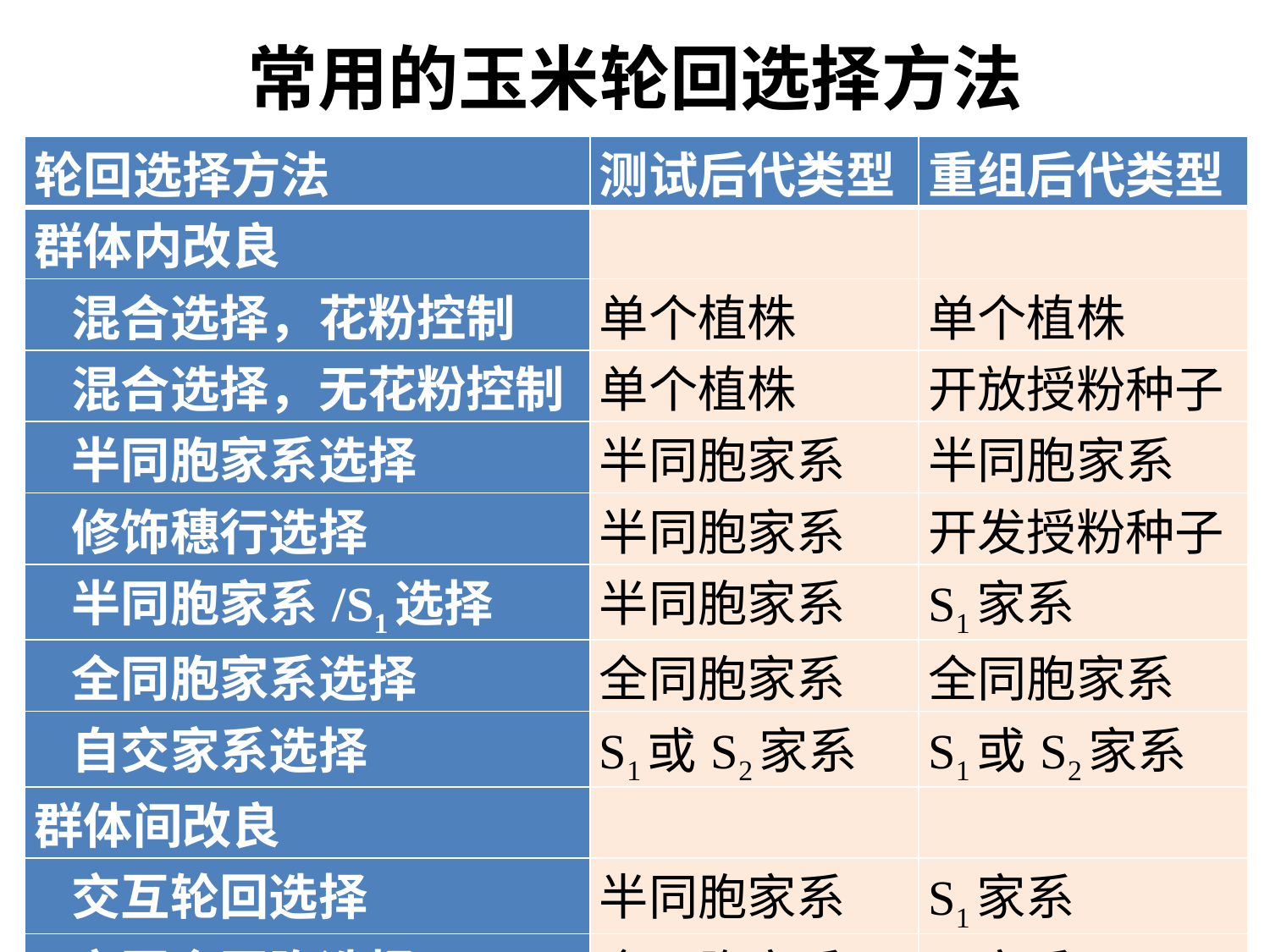

# 常用的玉米轮回选择方法
| 轮回选择方法 | 测试后代类型 | 重组后代类型 |
| --- | --- | --- |
| 群体内改良 |  |  |
| 混合选择，花粉控制 | 单个植株 | 单个植株 |
| 混合选择，无花粉控制 | 单个植株 | 开放授粉种子 |
| 半同胞家系选择 | 半同胞家系 | 半同胞家系 |
| 修饰穗行选择 | 半同胞家系 | 开发授粉种子 |
| 半同胞家系/S1选择 | 半同胞家系 | S1家系 |
| 全同胞家系选择 | 全同胞家系 | 全同胞家系 |
| 自交家系选择 | S1或S2家系 | S1或S2家系 |
| 群体间改良 |  |  |
| 交互轮回选择 | 半同胞家系 | S1家系 |
| 交互全同胞选择 | 全同胞家系 | S1家系 |
| 测交选择 | 测交组合 | S1家系 |